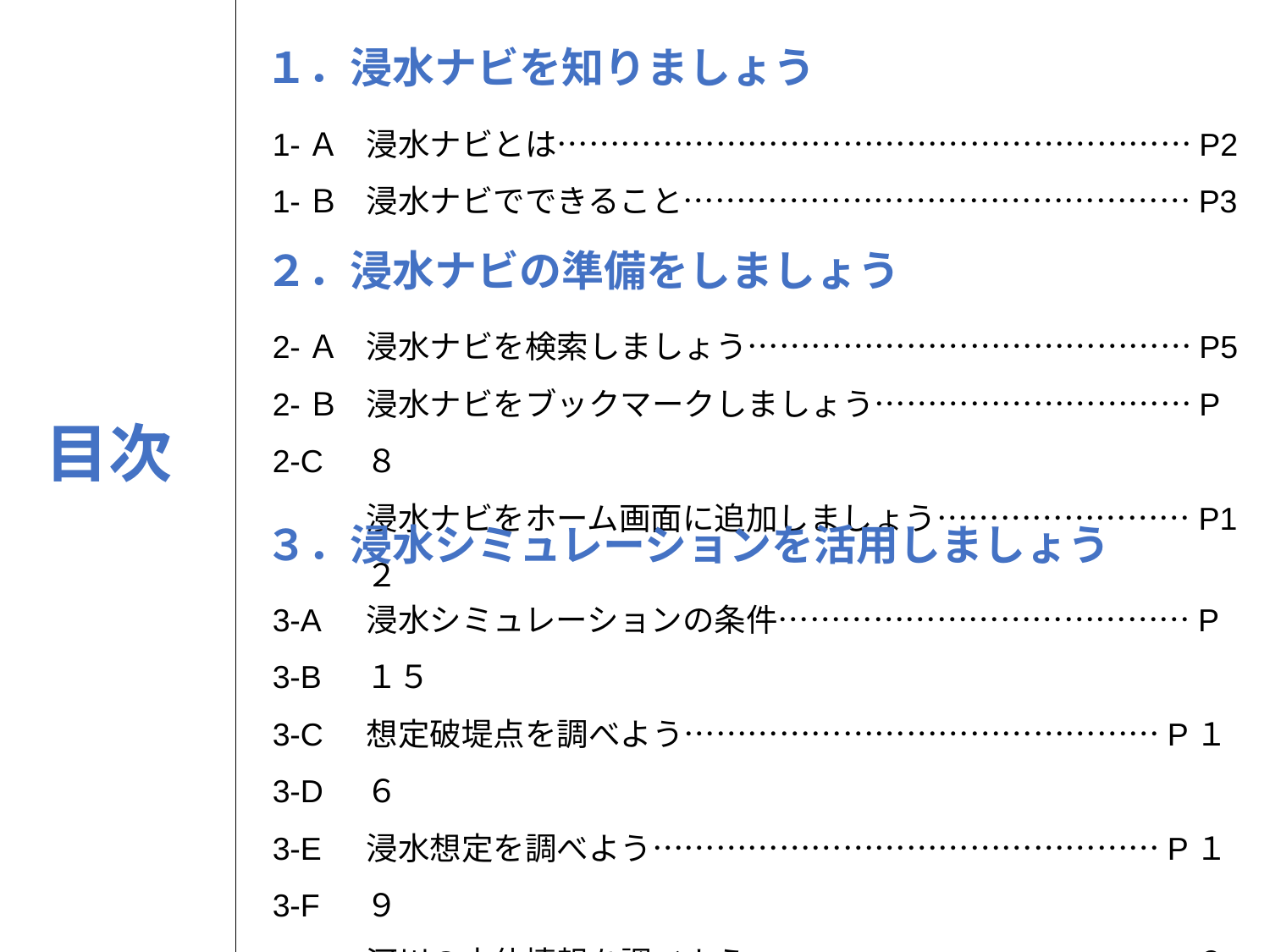

１．浸水ナビを知りましょう
1-Ａ 1-Ｂ
浸水ナビとは……………………………………………………P2
浸水ナビでできること…………………………………………P3
２．浸水ナビの準備をしましょう
2-Ａ 2-Ｂ
2-C
浸水ナビを検索しましょう……………………………………P5
浸水ナビをブックマークしましょう…………………………P８
浸水ナビをホーム画面に追加しましょう……………………P1２
目次
３．浸水シミュレーションを活用しましょう
3-A
3-B
3-C
3-D
3-E
3-F
浸水シミュレーションの条件…………………………………P１５
想定破堤点を調べよう………………………………………P１６
浸水想定を調べよう…………………………………………P１９
河川の水位情報を調べよう…………………………………P２３
よくあるご質問………………………………………………P２４
問い合わせ先…………………………………………………P２５